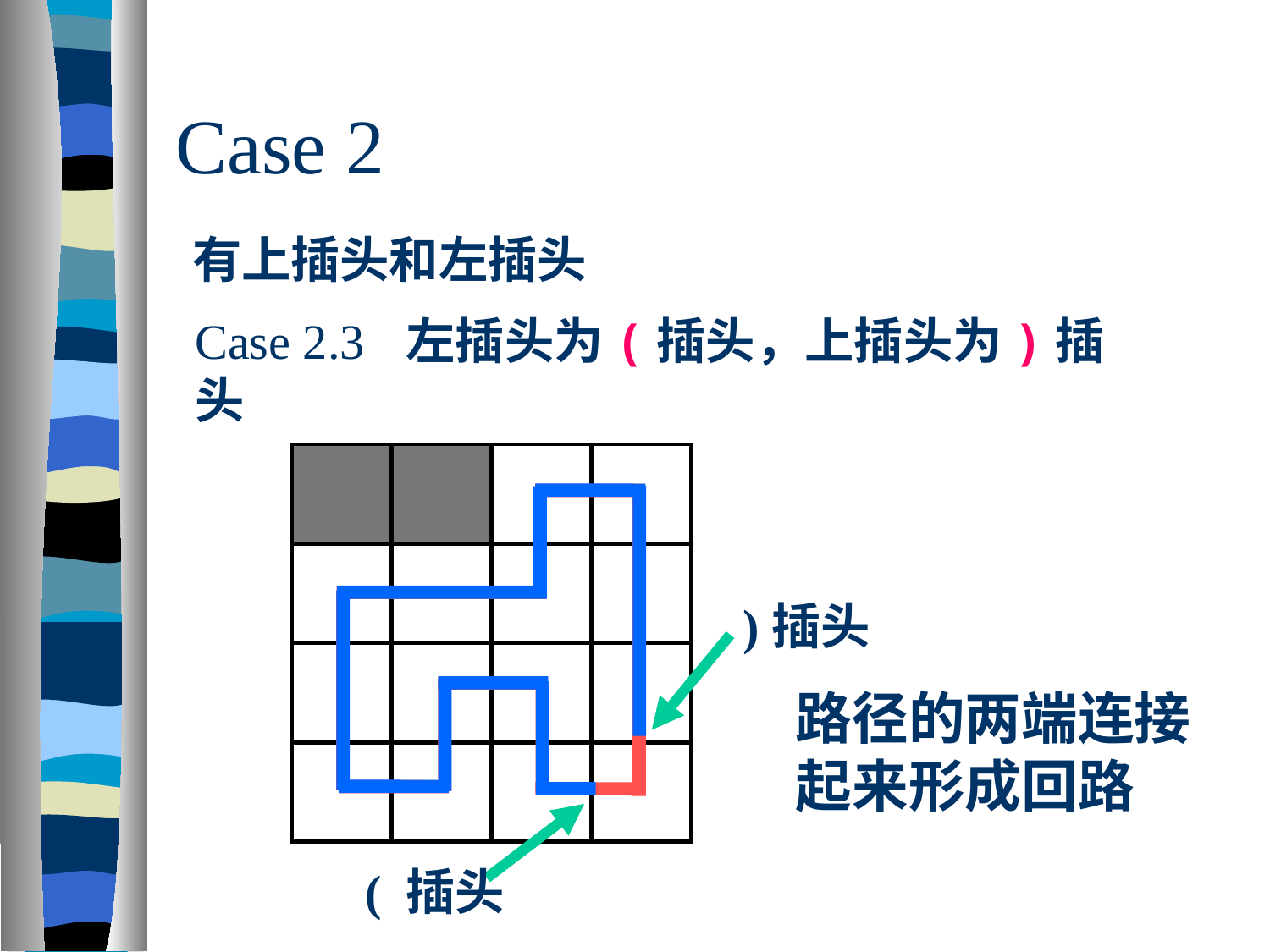

# Case 2
有上插头和左插头
Case 2.3 左插头为(插头，上插头为)插头

)插头

路径的两端连接起来形成回路

 ( 插头